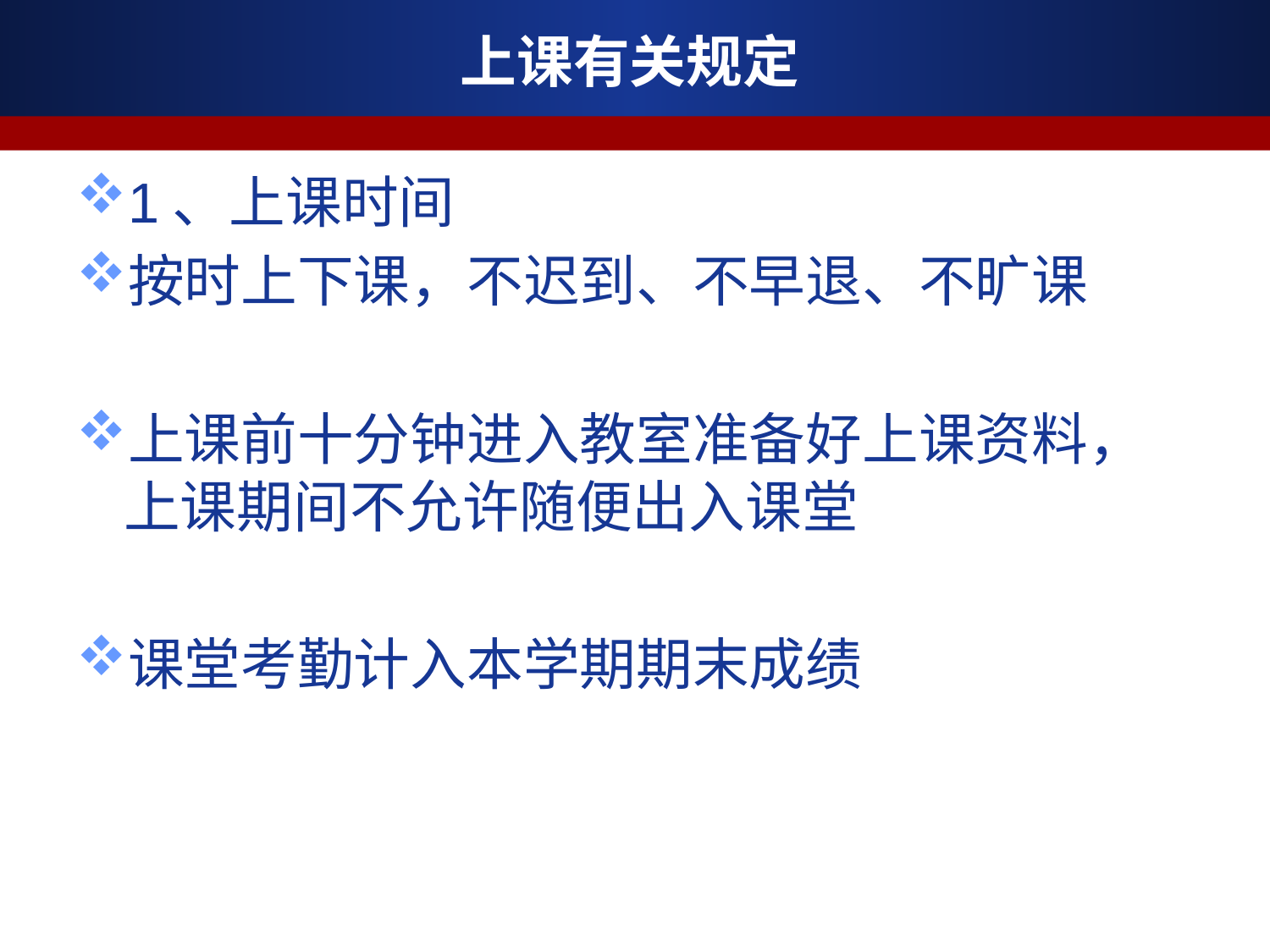

# 上课有关规定
1、上课时间
按时上下课，不迟到、不早退、不旷课

上课前十分钟进入教室准备好上课资料，上课期间不允许随便出入课堂

课堂考勤计入本学期期末成绩